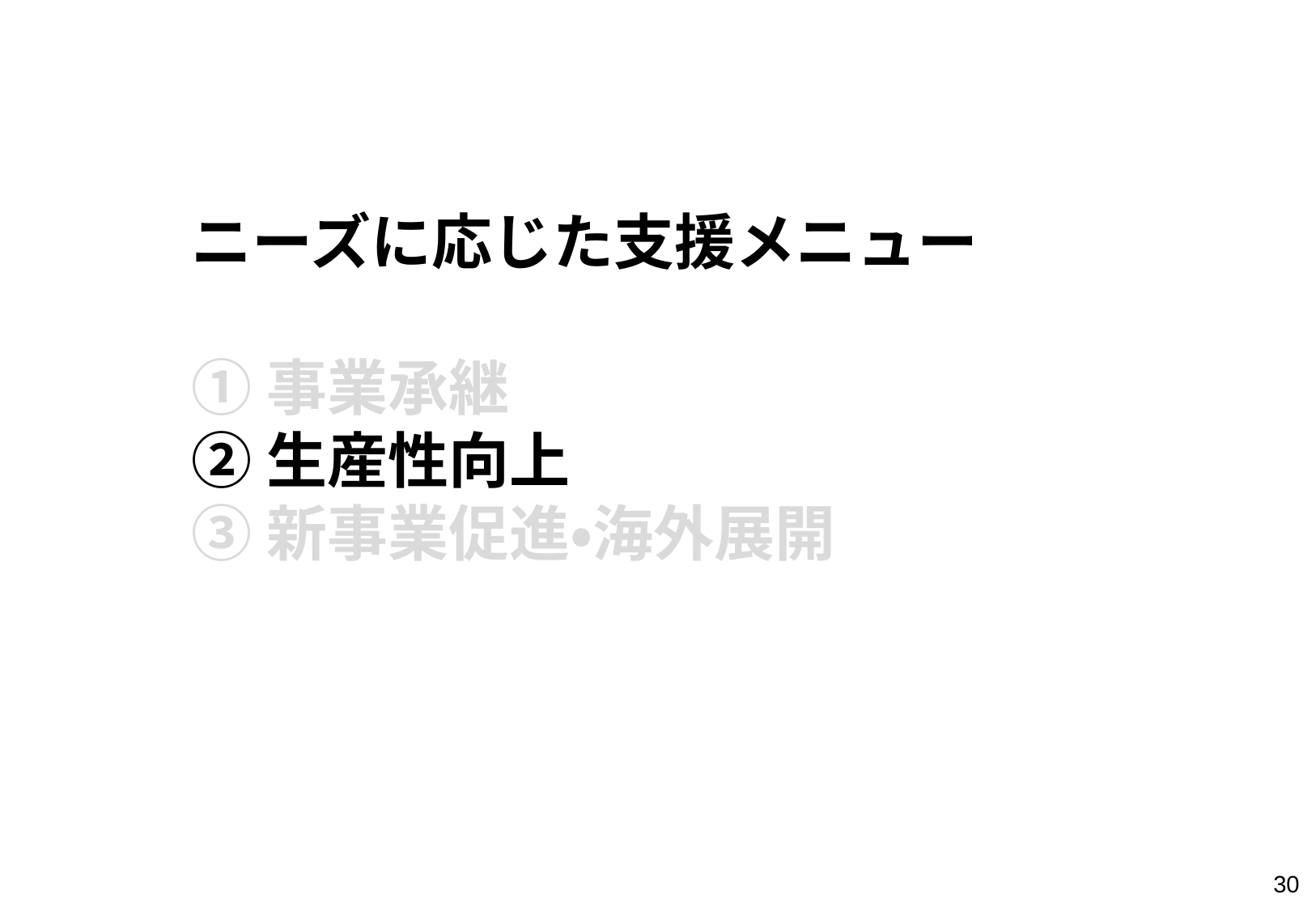

# ニーズに応じた支援メニュー
①事業承継
②生産性向上
③新事業促進・海外展開
30